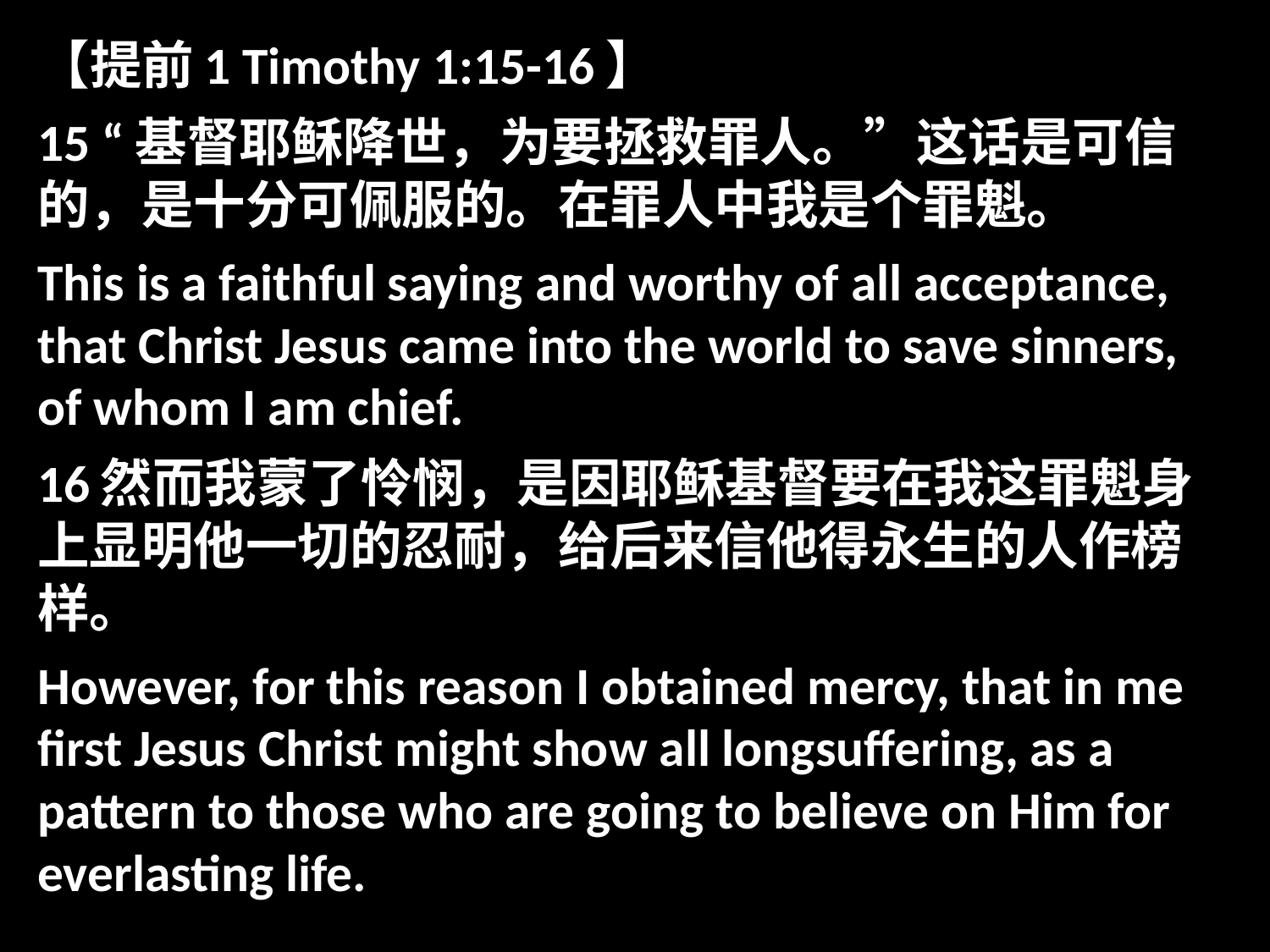

【提前1 Timothy 1:15-16】
15 “基督耶稣降世，为要拯救罪人。”这话是可信的，是十分可佩服的。在罪人中我是个罪魁。
This is a faithful saying and worthy of all acceptance, that Christ Jesus came into the world to save sinners, of whom I am chief.
16然而我蒙了怜悯，是因耶稣基督要在我这罪魁身上显明他一切的忍耐，给后来信他得永生的人作榜样。
However, for this reason I obtained mercy, that in me first Jesus Christ might show all longsuffering, as a pattern to those who are going to believe on Him for everlasting life.